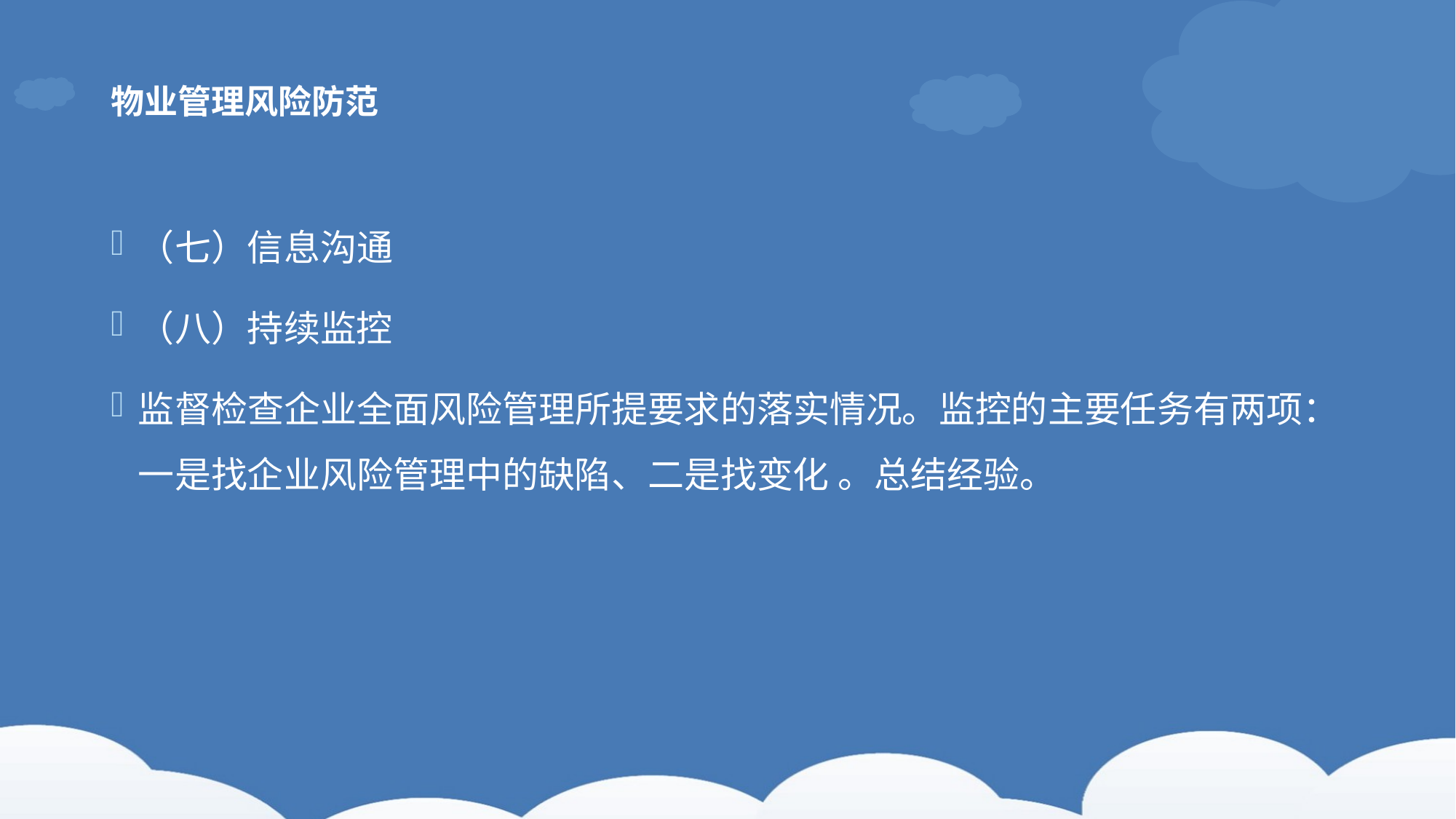

# 物业管理风险防范
（七）信息沟通
（八）持续监控
监督检查企业全面风险管理所提要求的落实情况。监控的主要任务有两项：一是找企业风险管理中的缺陷、二是找变化 。总结经验。